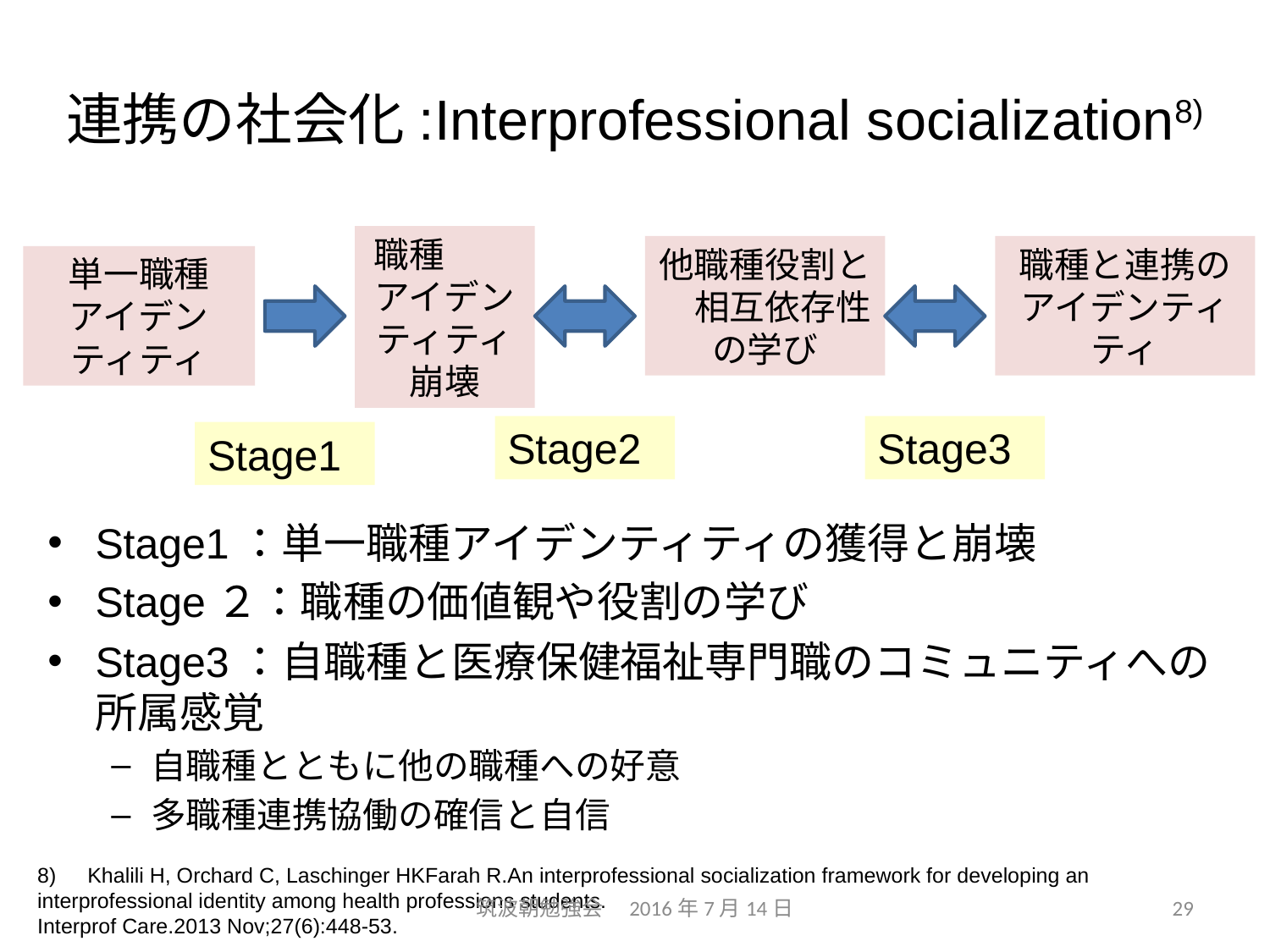

# 連携の社会化:Interprofessional socialization8)
職種　　アイデンティティ
崩壊
他職種役割と　相互依存性の学び
職種と連携のアイデンティティ
単一職種
アイデンティティ

Stage3
Stage2
Stage1
Stage1：単一職種アイデンティティの獲得と崩壊
Stage２：職種の価値観や役割の学び
Stage3：自職種と医療保健福祉専門職のコミュニティへの　所属感覚
自職種とともに他の職種への好意
多職種連携協働の確信と自信
8)　Khalili H, Orchard C, Laschinger HKFarah R.An interprofessional socialization framework for developing an interprofessional identity among health professions students.
Interprof Care.2013 Nov;27(6):448-53.
筑波朝勉強会　2016年7月14日
29